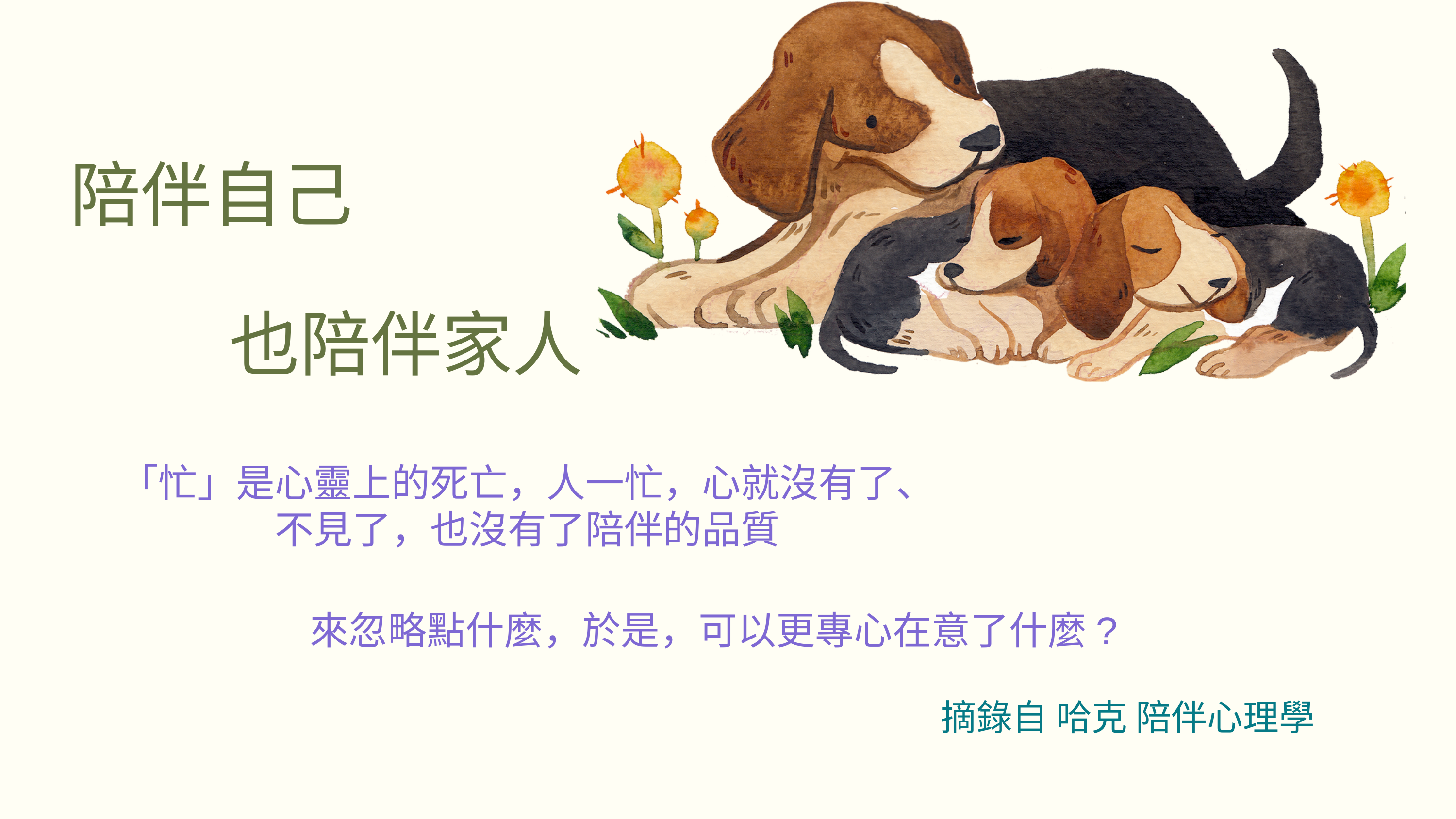

陪伴自己
也陪伴家人
「忙」是心靈上的死亡，人一忙，心就沒有了、不見了，也沒有了陪伴的品質
來忽略點什麼，於是，可以更專心在意了什麼?
摘錄自 哈克 陪伴心理學